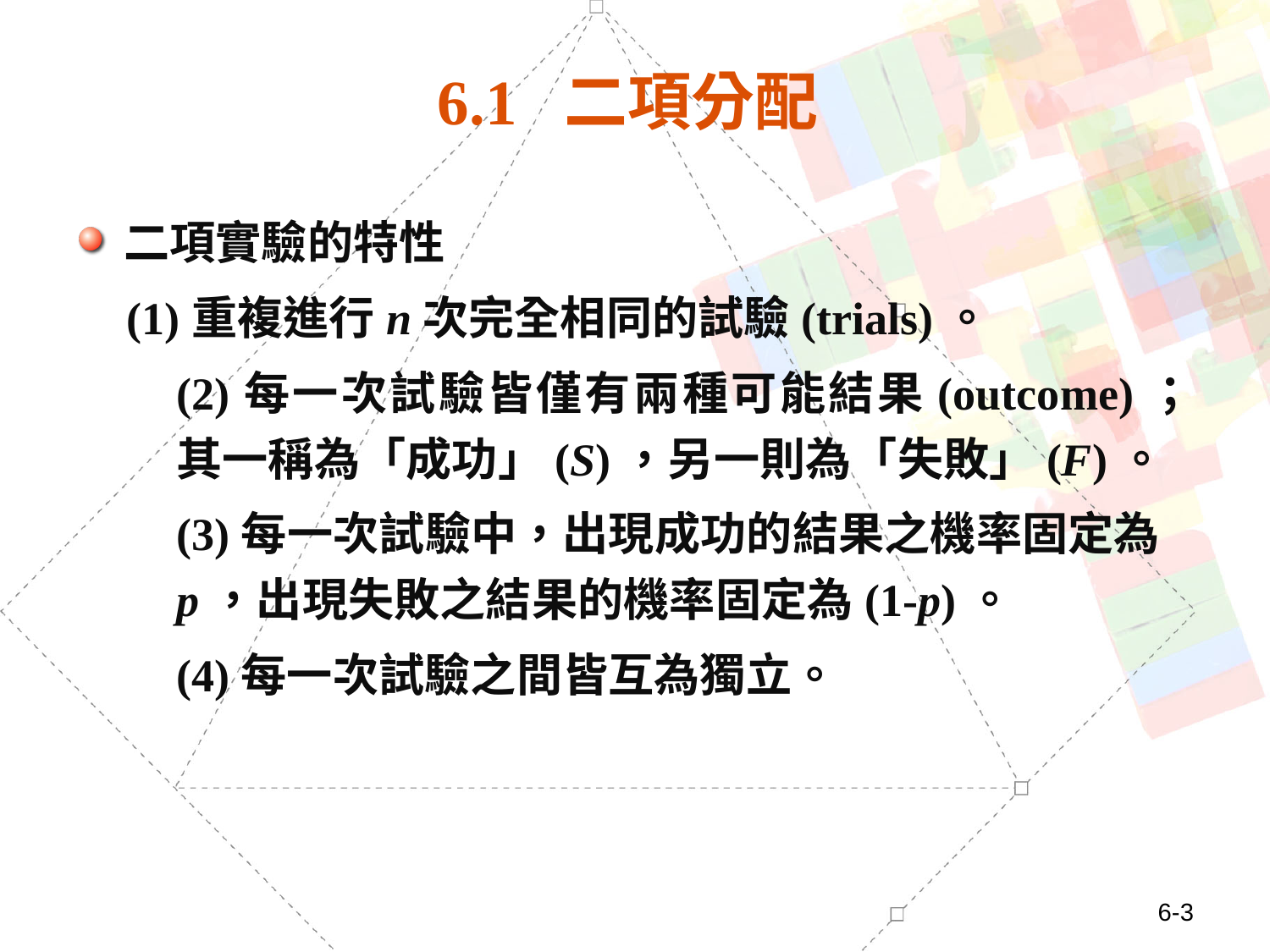

# 6.1  二項分配
二項實驗的特性
(1)重複進行n次完全相同的試驗(trials)。
	(2)每一次試驗皆僅有兩種可能結果(outcome)；其一稱為「成功」(S)，另一則為「失敗」(F)。
	(3)每一次試驗中，出現成功的結果之機率固定為	p，出現失敗之結果的機率固定為(1-p)。
	(4)每一次試驗之間皆互為獨立。

6-3